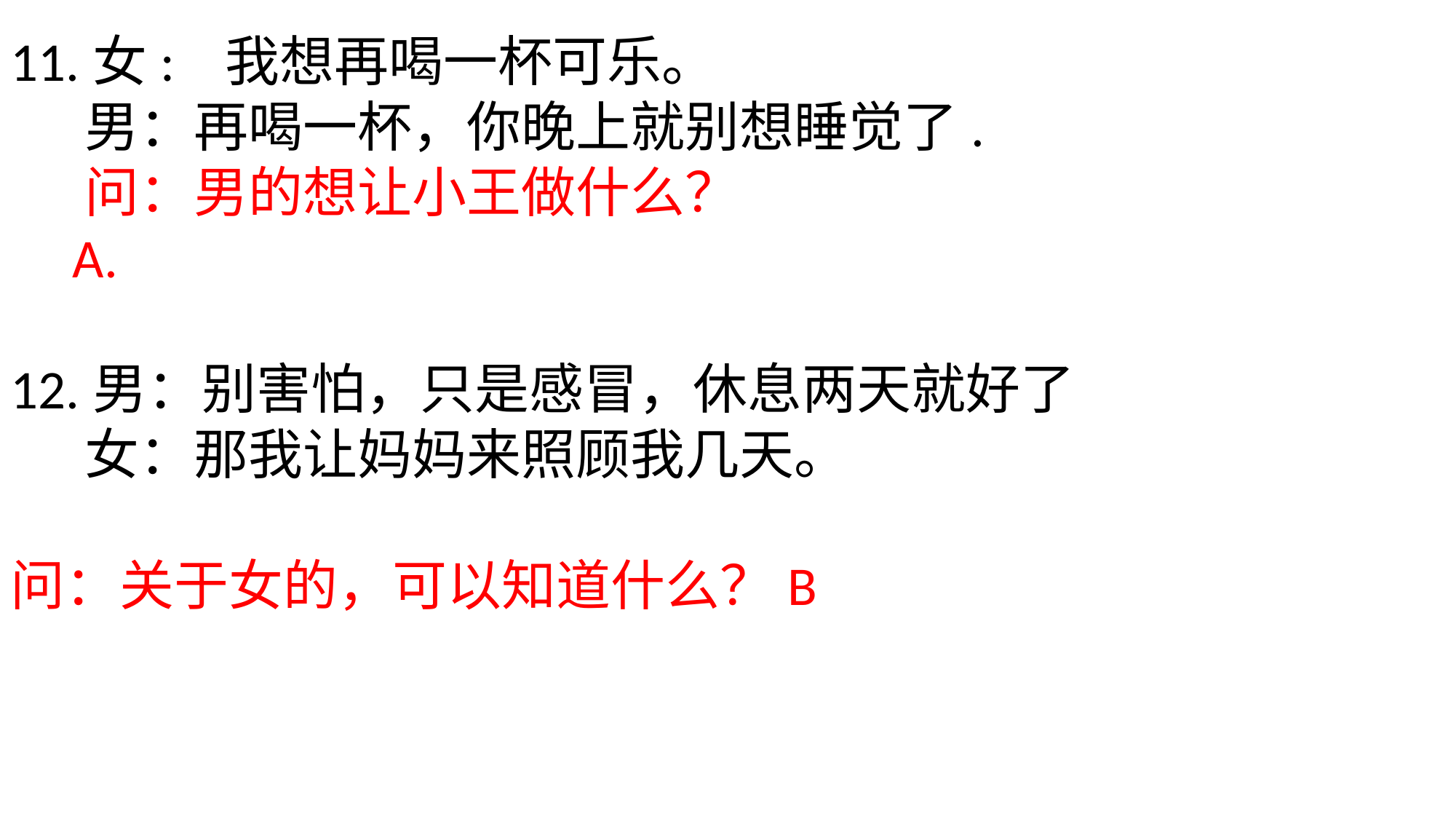

11.女:   我想再喝一杯可乐。
     男：再喝一杯，你晚上就别想睡觉了.
     问：男的想让小王做什么？
     A.

12.男：别害怕，只是感冒，休息两天就好了
     女：那我让妈妈来照顾我几天。

问：关于女的，可以知道什么？B